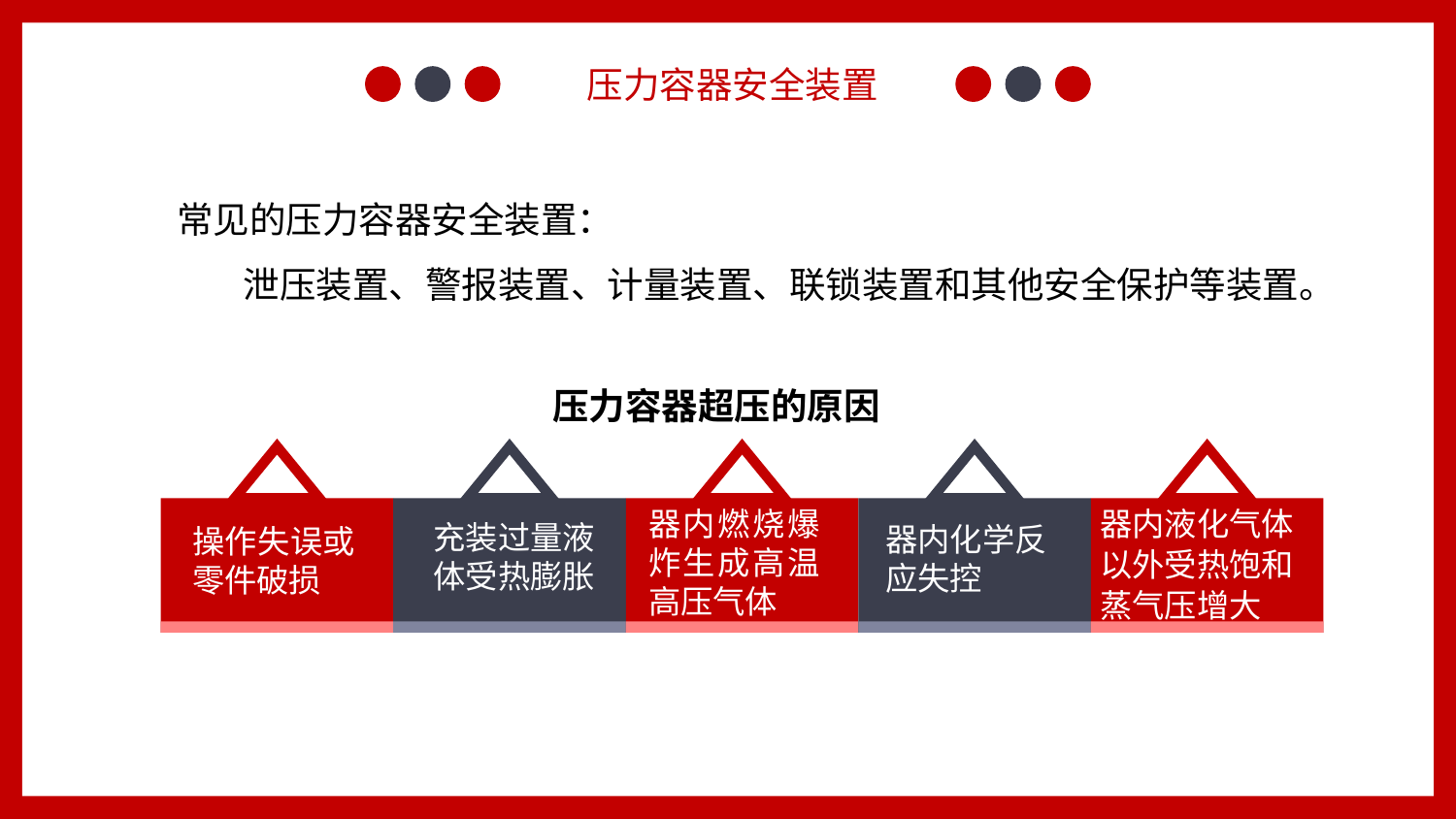

压力容器安全装置

常见的压力容器安全装置：
       泄压装置、警报装置、计量装置、联锁装置和其他安全保护等装置。
压力容器超压的原因

器内液化气体以外受热饱和蒸气压增大
器内燃烧爆炸生成高温高压气体

充装过量液体受热膨胀
器内化学反应失控
操作失误或零件破损